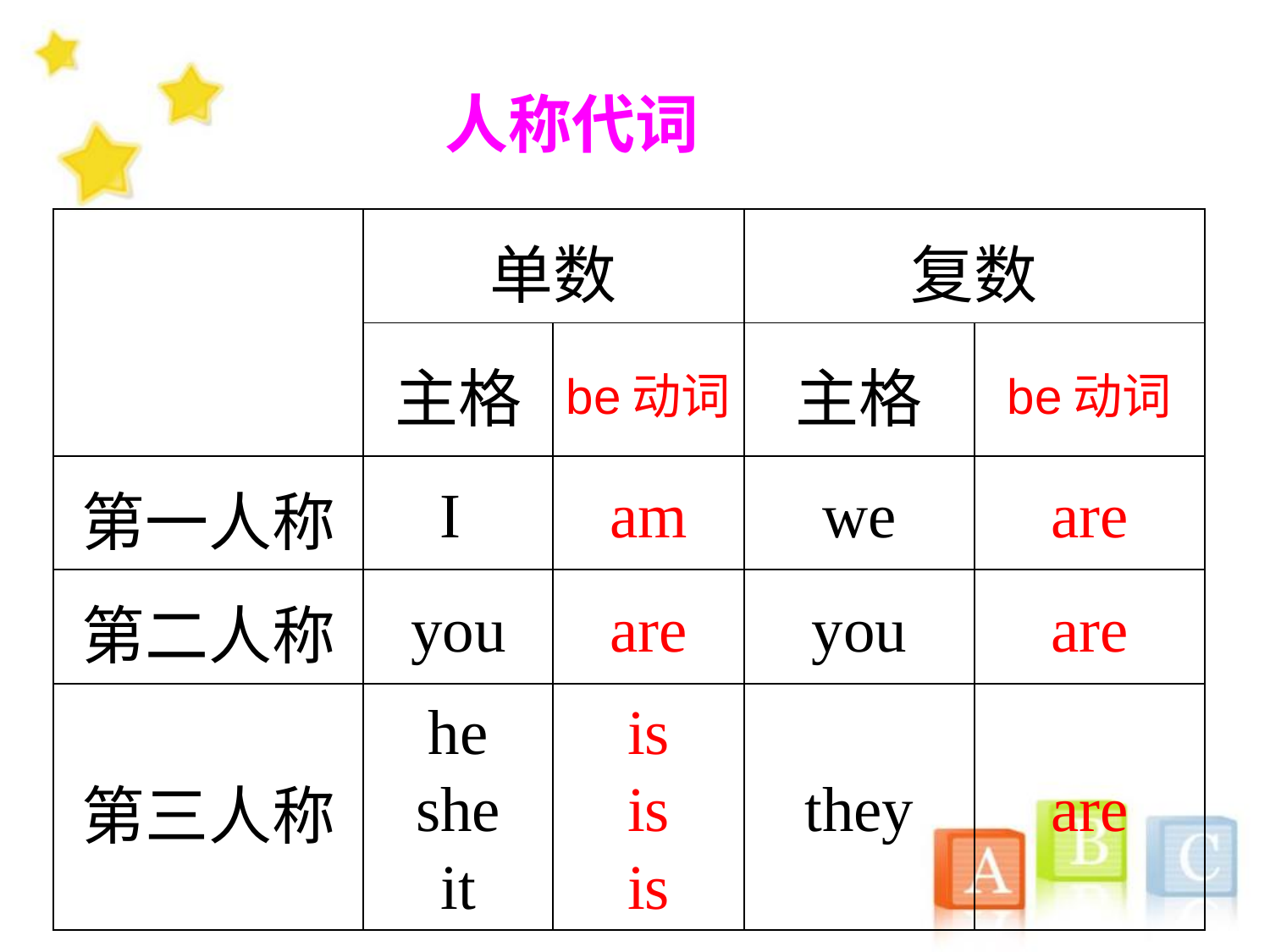

人称代词
|  | 单数 |  | 复数 |  |
| --- | --- | --- | --- | --- |
|  | 主格 | be动词 | 主格 | be动词 |
| 第一人称 | I | am | we | are |
| 第二人称 | you | are | you | are |
| 第三人称 | he she it | is is is | they | are |